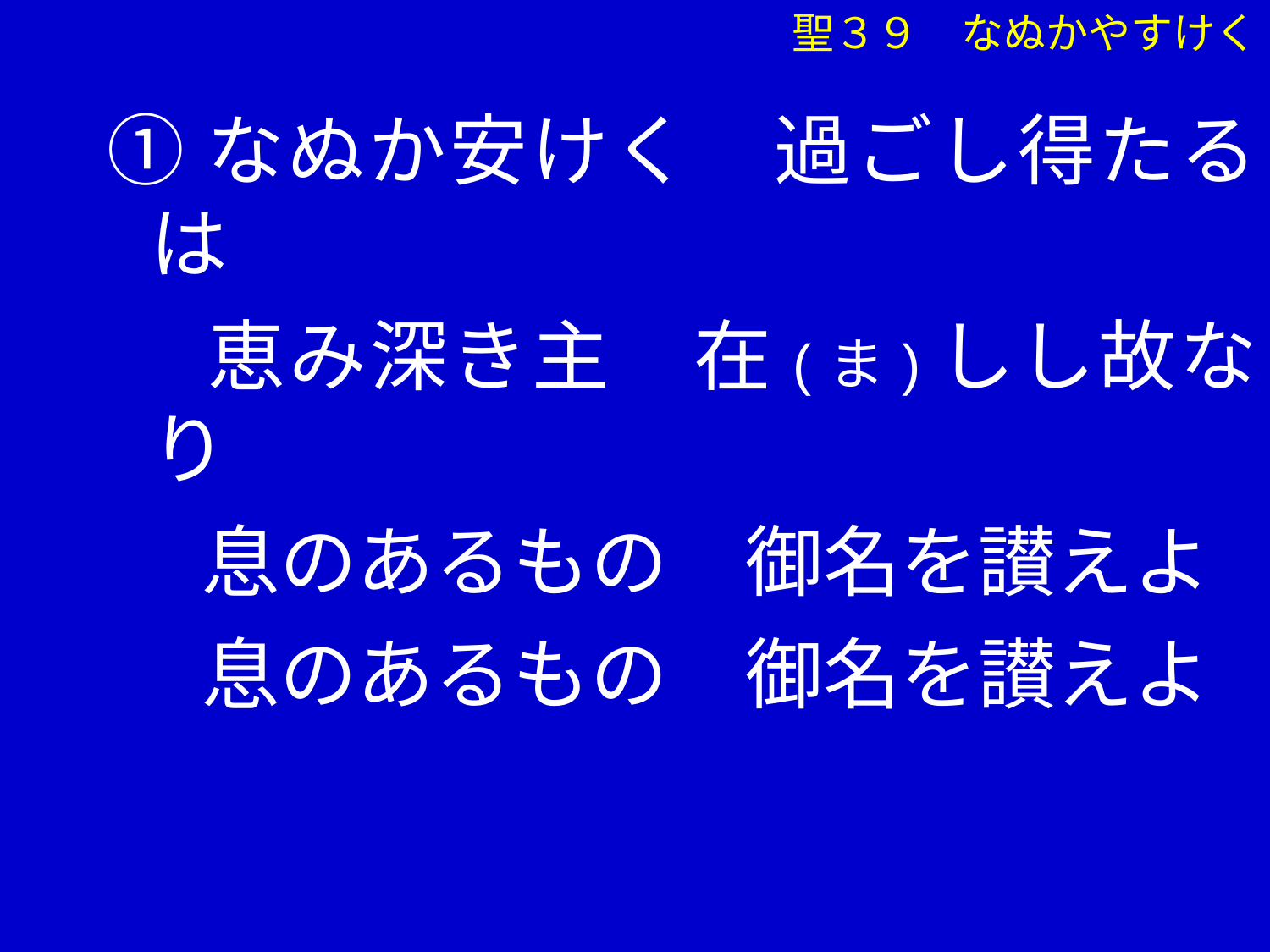

①なぬか安けく　過ごし得たるは
　 恵み深き主　在(ま)しし故なり
　 息のあるもの　御名を讃えよ
　 息のあるもの　御名を讃えよ
聖３９　なぬかやすけく